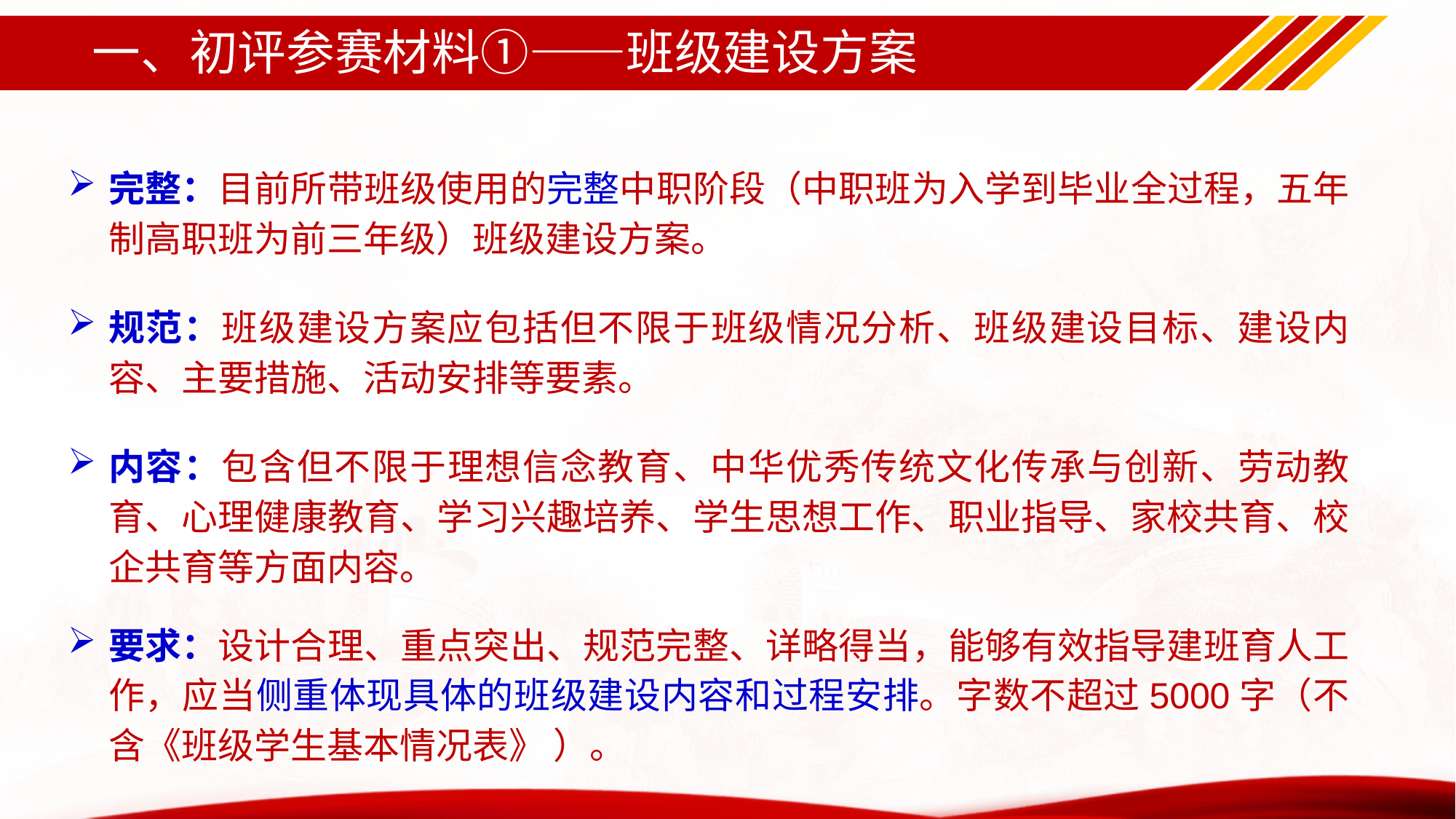

# 一、初评参赛材料①——班级建设方案
完整：目前所带班级使用的完整中职阶段（中职班为入学到毕业全过程，五年制高职班为前三年级）班级建设方案。
规范：班级建设方案应包括但不限于班级情况分析、班级建设目标、建设内容、主要措施、活动安排等要素。
内容：包含但不限于理想信念教育、中华优秀传统文化传承与创新、劳动教育、心理健康教育、学习兴趣培养、学生思想工作、职业指导、家校共育、校企共育等方面内容。
要求：设计合理、重点突出、规范完整、详略得当，能够有效指导建班育人工作，应当侧重体现具体的班级建设内容和过程安排。字数不超过5000字（不含《班级学生基本情况表》 ）。